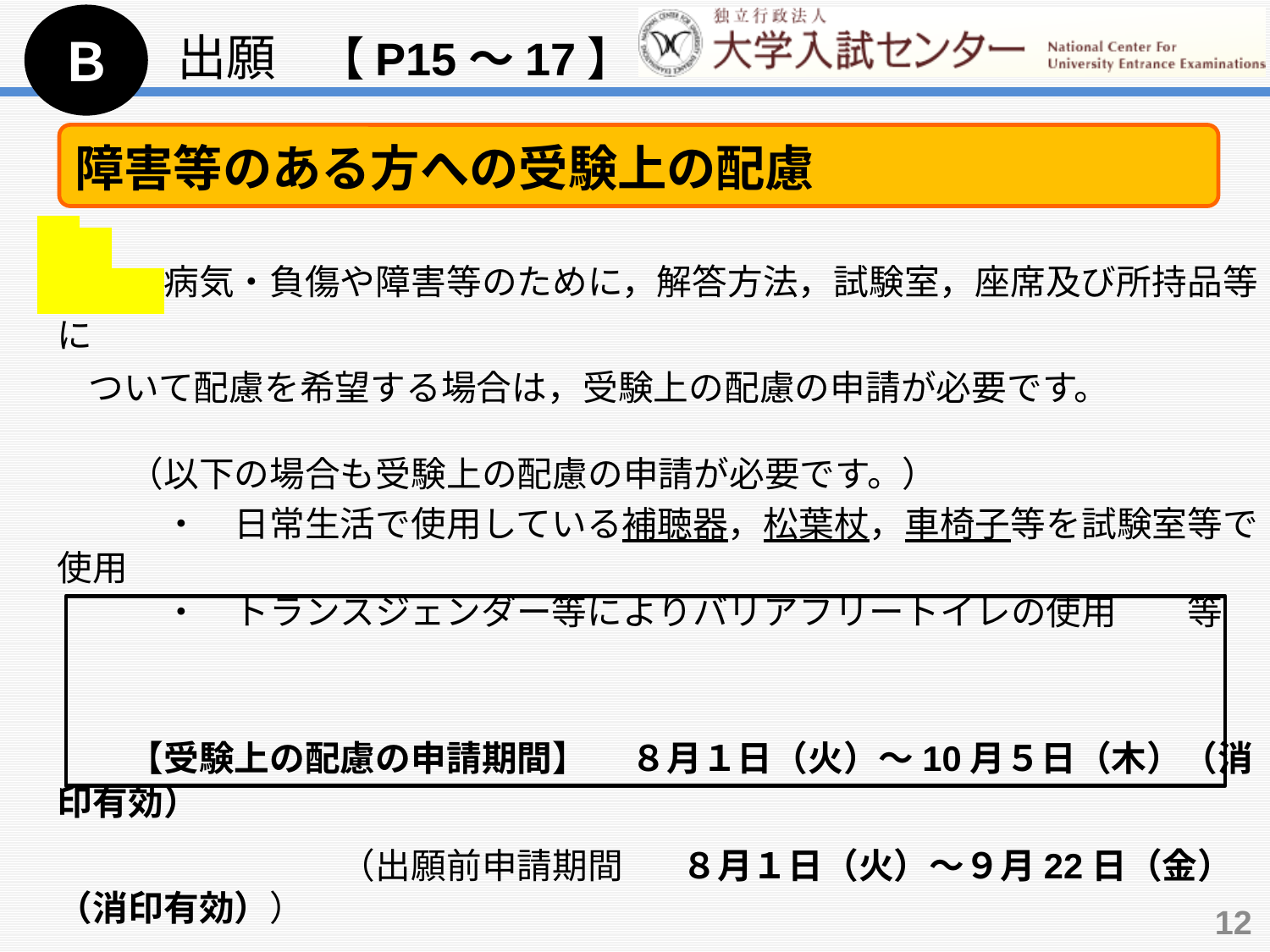

Ｂ
出願　【P15～17】
障害等のある方への受験上の配慮

　　　病気・負傷や障害等のために，解答方法，試験室，座席及び所持品等に
    ついて配慮を希望する場合は，受験上の配慮の申請が必要です。
　　（以下の場合も受験上の配慮の申請が必要です。）
　　　・　日常生活で使用している補聴器，松葉杖，車椅子等を試験室等で使用
　　　・　トランスジェンダー等によりバリアフリートイレの使用　　等

　　【受験上の配慮の申請期間】 　８月１日（火）～10月５日（木）（消印有効）
　　　　　　　　（出願前申請期間　   ８月１日（火）～９月22日（金）（消印有効））

※  具体的な配慮事項や申請方法は「受験上の配慮案内」の説明スライドをご覧ください。

12